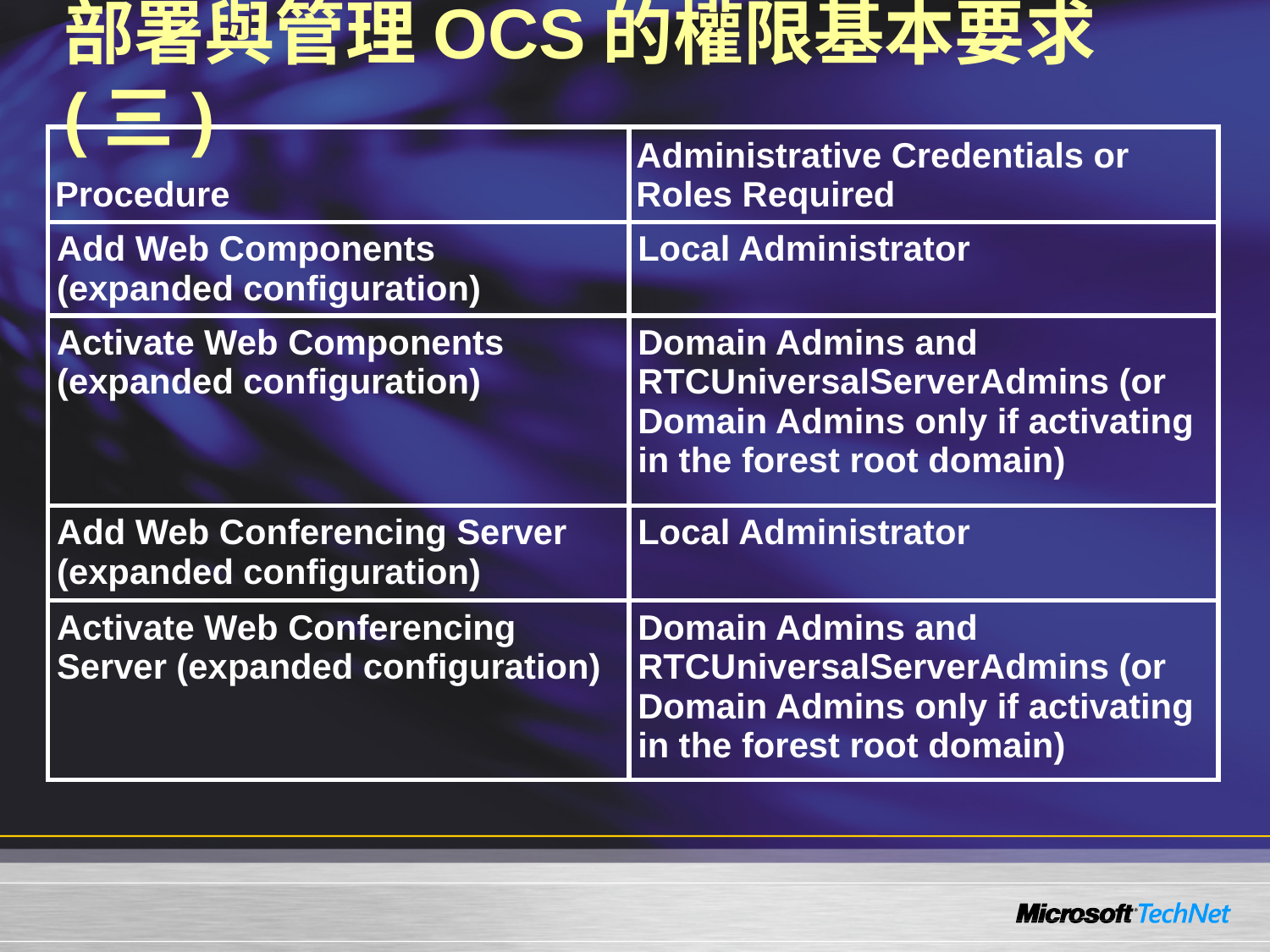

# 部署與管理OCS的權限基本要求(三)
| Procedure | Administrative Credentials or Roles Required |
| --- | --- |
| Add Web Components (expanded configuration) | Local Administrator |
| Activate Web Components (expanded configuration) | Domain Admins and RTCUniversalServerAdmins (or Domain Admins only if activating in the forest root domain) |
| Add Web Conferencing Server (expanded configuration) | Local Administrator |
| Activate Web Conferencing Server (expanded configuration) | Domain Admins and RTCUniversalServerAdmins (or Domain Admins only if activating in the forest root domain) |